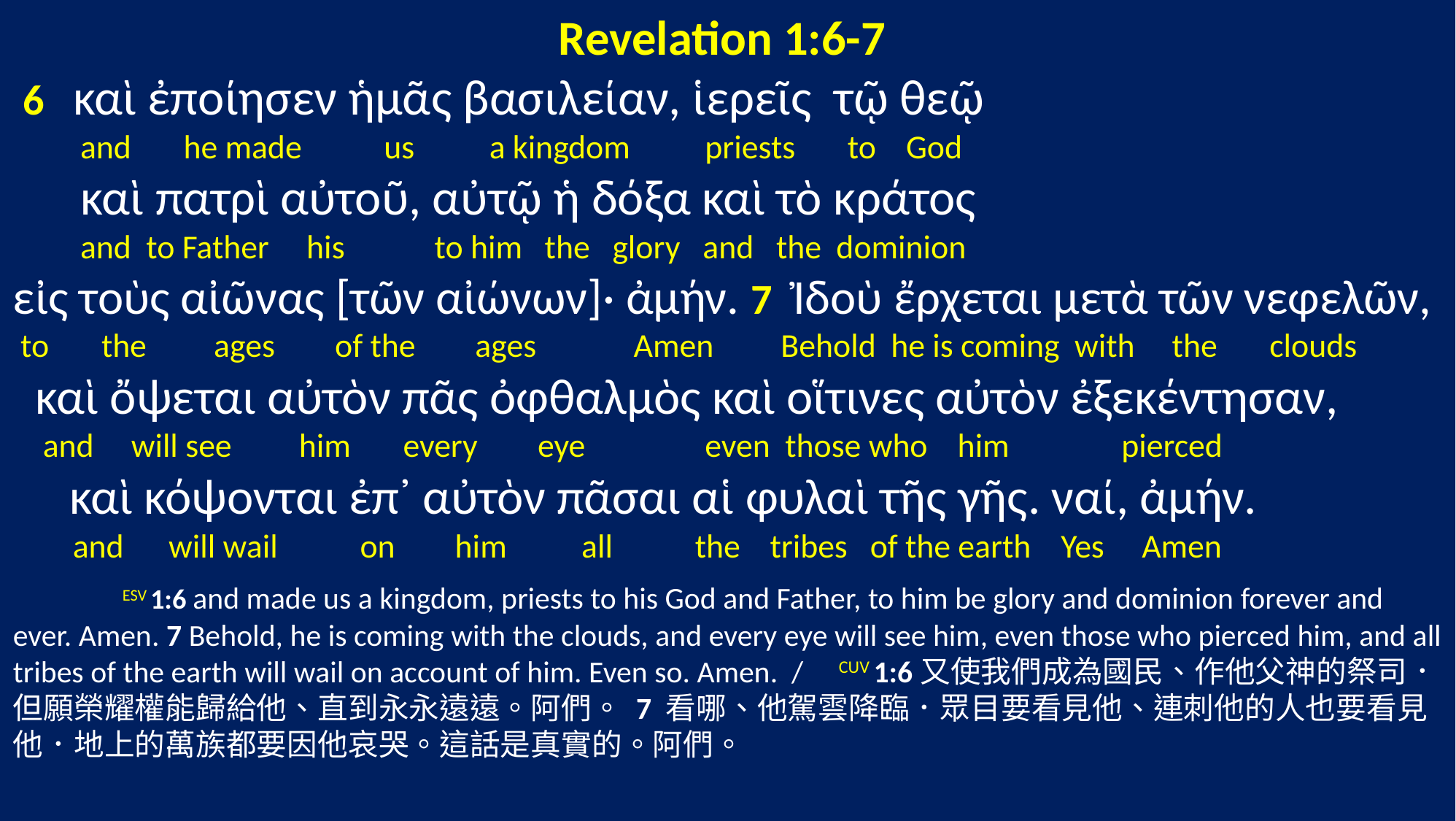

Revelation 1:6-7
 6   καὶ ἐποίησεν ἡμᾶς βασιλείαν, ἱερεῖς  τῷ θεῷ
         and       he made           us          a kingdom          priests       to    God
      καὶ πατρὶ αὐτοῦ, αὐτῷ ἡ δόξα καὶ τὸ κράτος
         and  to Father     his            to him   the   glory   and   the  dominion
εἰς τοὺς αἰῶνας [τῶν αἰώνων]· ἀμήν. 7  Ἰδοὺ ἔρχεται μετὰ τῶν νεφελῶν,
 to       the         ages        of the        ages             Amen         Behold  he is coming  with     the       clouds
  καὶ ὄψεται αὐτὸν πᾶς ὀφθαλμὸς καὶ οἵτινες αὐτὸν ἐξεκέντησαν,
    and     will see         him       every        eye                even  those who    him               pierced
     καὶ κόψονται ἐπ᾽ αὐτὸν πᾶσαι αἱ φυλαὶ τῆς γῆς. ναί, ἀμήν.
        and      will wail           on        him          all           the    tribes   of the earth    Yes     Amen

	ESV 1:6 and made us a kingdom, priests to his God and Father, to him be glory and dominion forever and ever. Amen. 7 Behold, he is coming with the clouds, and every eye will see him, even those who pierced him, and all tribes of the earth will wail on account of him. Even so. Amen.  /     CUV 1:6又使我們成為國民、作他父神的祭司．但願榮耀權能歸給他、直到永永遠遠。阿們。 7 看哪、他駕雲降臨．眾目要看見他、連刺他的人也要看見他．地上的萬族都要因他哀哭。這話是真實的。阿們。